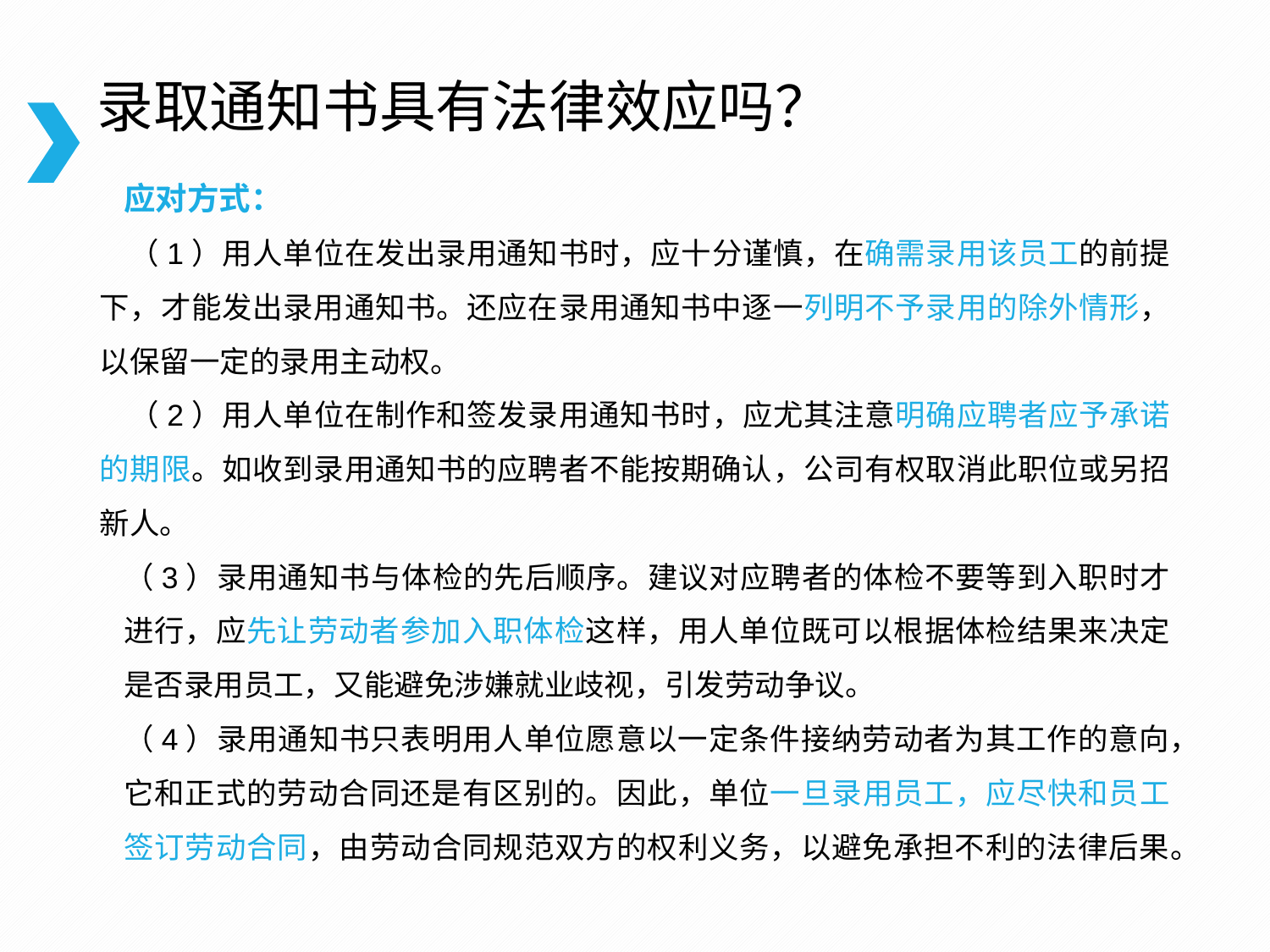

# 录取通知书具有法律效应吗？
应对方式：
   （1）用人单位在发出录用通知书时，应十分谨慎，在确需录用该员工的前提下，才能发出录用通知书。还应在录用通知书中逐一列明不予录用的除外情形，以保留一定的录用主动权。
   （2）用人单位在制作和签发录用通知书时，应尤其注意明确应聘者应予承诺的期限。如收到录用通知书的应聘者不能按期确认，公司有权取消此职位或另招新人。
（3）录用通知书与体检的先后顺序。建议对应聘者的体检不要等到入职时才进行，应先让劳动者参加入职体检这样，用人单位既可以根据体检结果来决定是否录用员工，又能避免涉嫌就业歧视，引发劳动争议。
（4）录用通知书只表明用人单位愿意以一定条件接纳劳动者为其工作的意向，它和正式的劳动合同还是有区别的。因此，单位一旦录用员工，应尽快和员工签订劳动合同，由劳动合同规范双方的权利义务，以避免承担不利的法律后果。
25